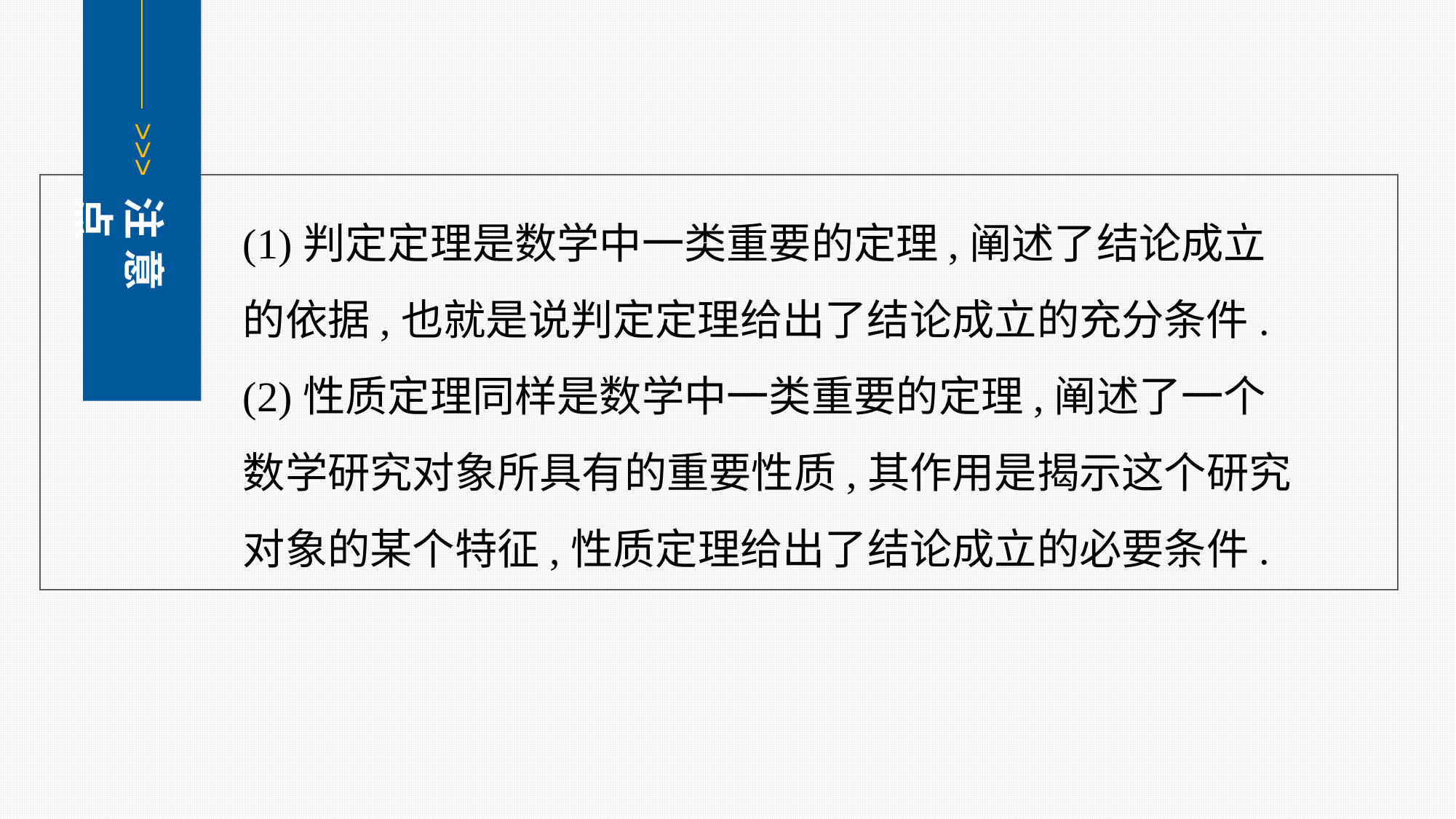

<<<
注 意 点

(1)判定定理是数学中一类重要的定理,阐述了结论成立的依据,也就是说判定定理给出了结论成立的充分条件.
(2)性质定理同样是数学中一类重要的定理,阐述了一个数学研究对象所具有的重要性质,其作用是揭示这个研究对象的某个特征,性质定理给出了结论成立的必要条件.